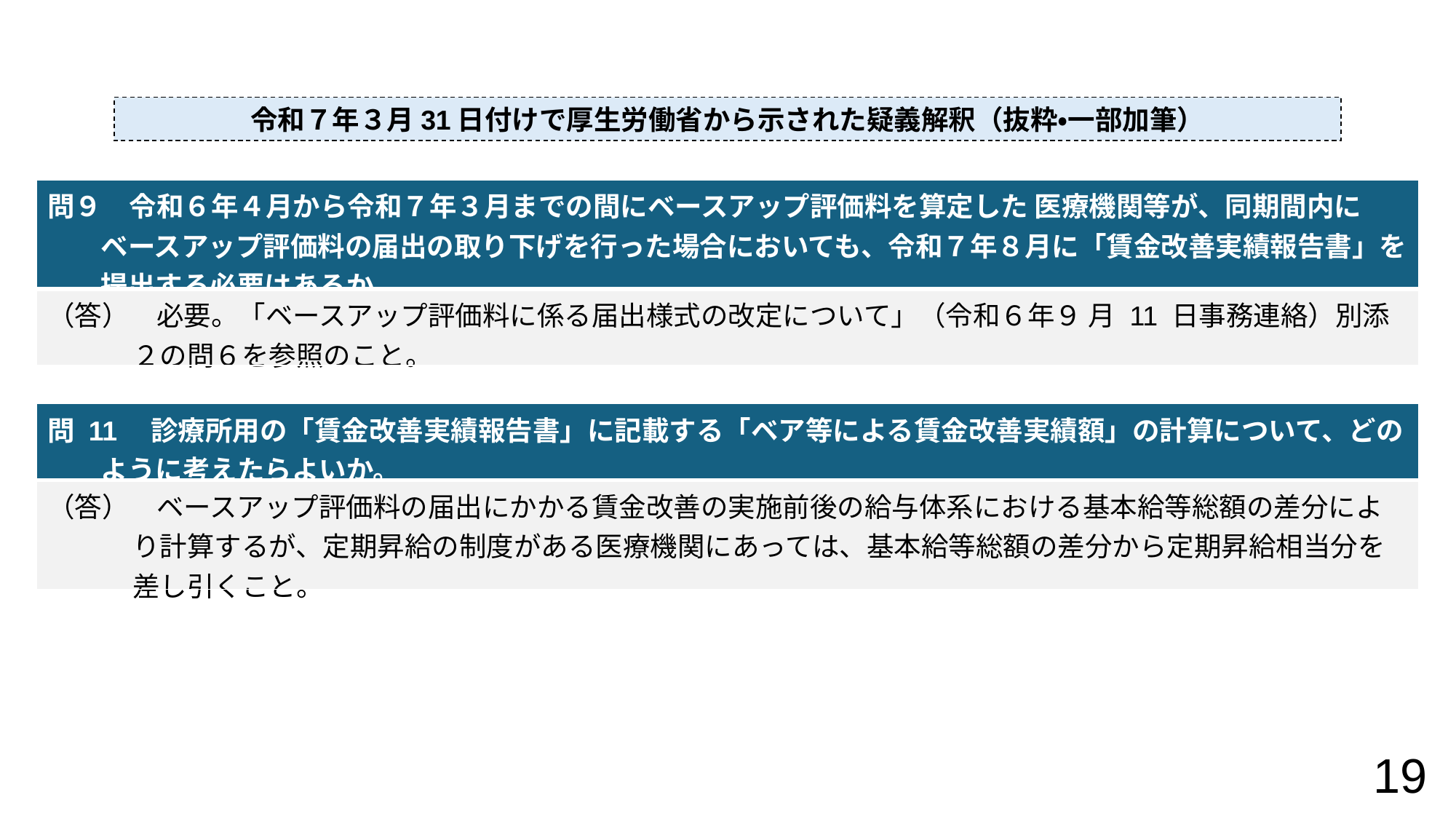

令和７年３月31日付けで厚生労働省から示された疑義解釈（抜粋・一部加筆）
| 問９　令和６年４月から令和７年３月までの間にベースアップ評価料を算定した 医療機関等が、同期間内にベースアップ評価料の届出の取り下げを行った場合においても、令和７年８月に「賃金改善実績報告書」を提出する必要はあるか。 |
| --- |
| （答）　必要。「ベースアップ評価料に係る届出様式の改定について」（令和６年９ 月 11 日事務連絡）別添２の問６を参照のこと。 |
| 問 11　診療所用の「賃金改善実績報告書」に記載する「ベア等による賃金改善実績額」の計算について、どのように考えたらよいか。 |
| --- |
| （答）　ベースアップ評価料の届出にかかる賃金改善の実施前後の給与体系における基本給等総額の差分により計算するが、定期昇給の制度がある医療機関にあっては、基本給等総額の差分から定期昇給相当分を差し引くこと。 |
19